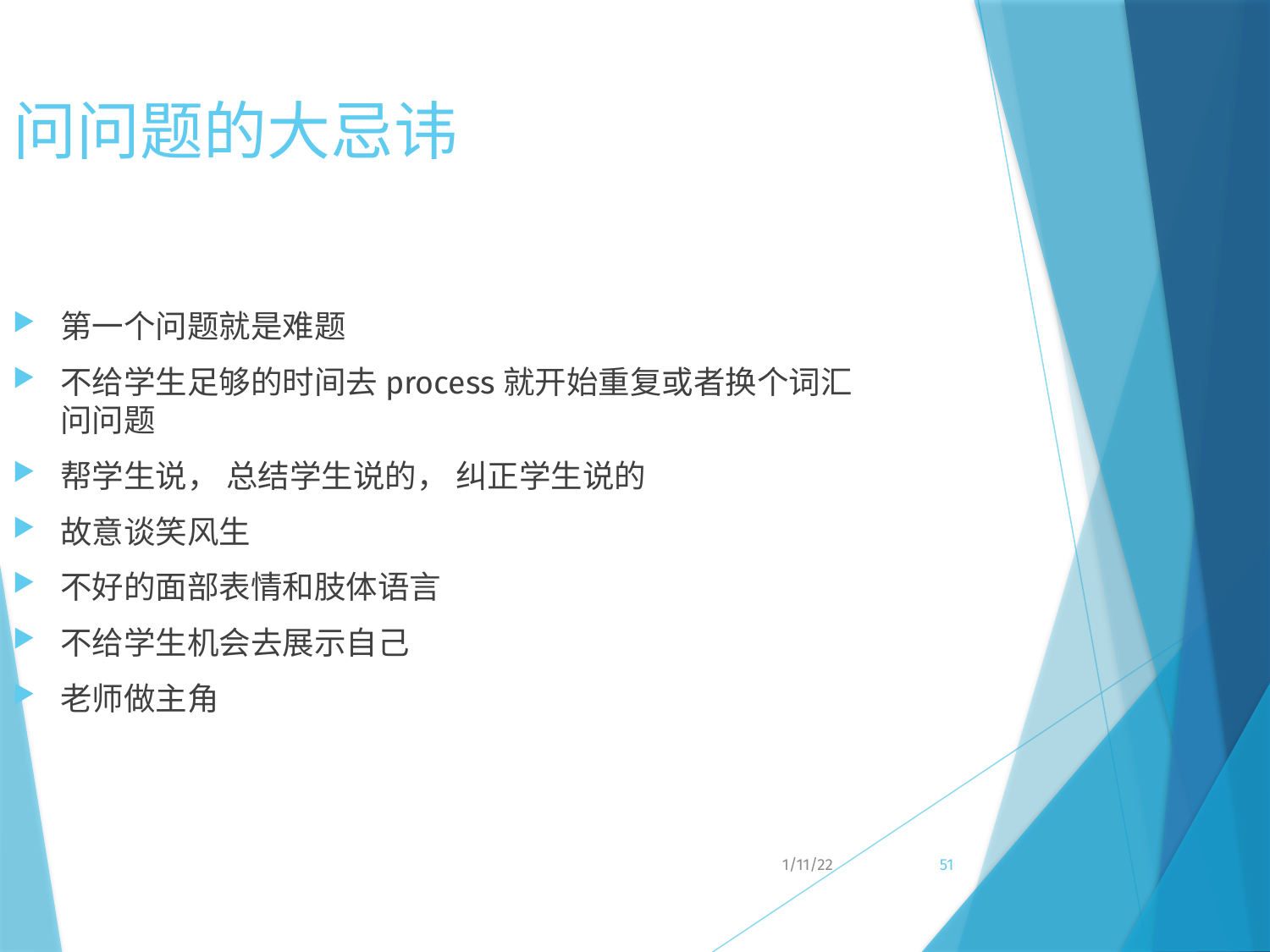

问问题的大忌讳
第一个问题就是难题
不给学生足够的时间去process就开始重复或者换个词汇问问题
帮学生说， 总结学生说的， 纠正学生说的
故意谈笑风生
不好的面部表情和肢体语言
不给学生机会去展示自己
老师做主角

1/11/22
51